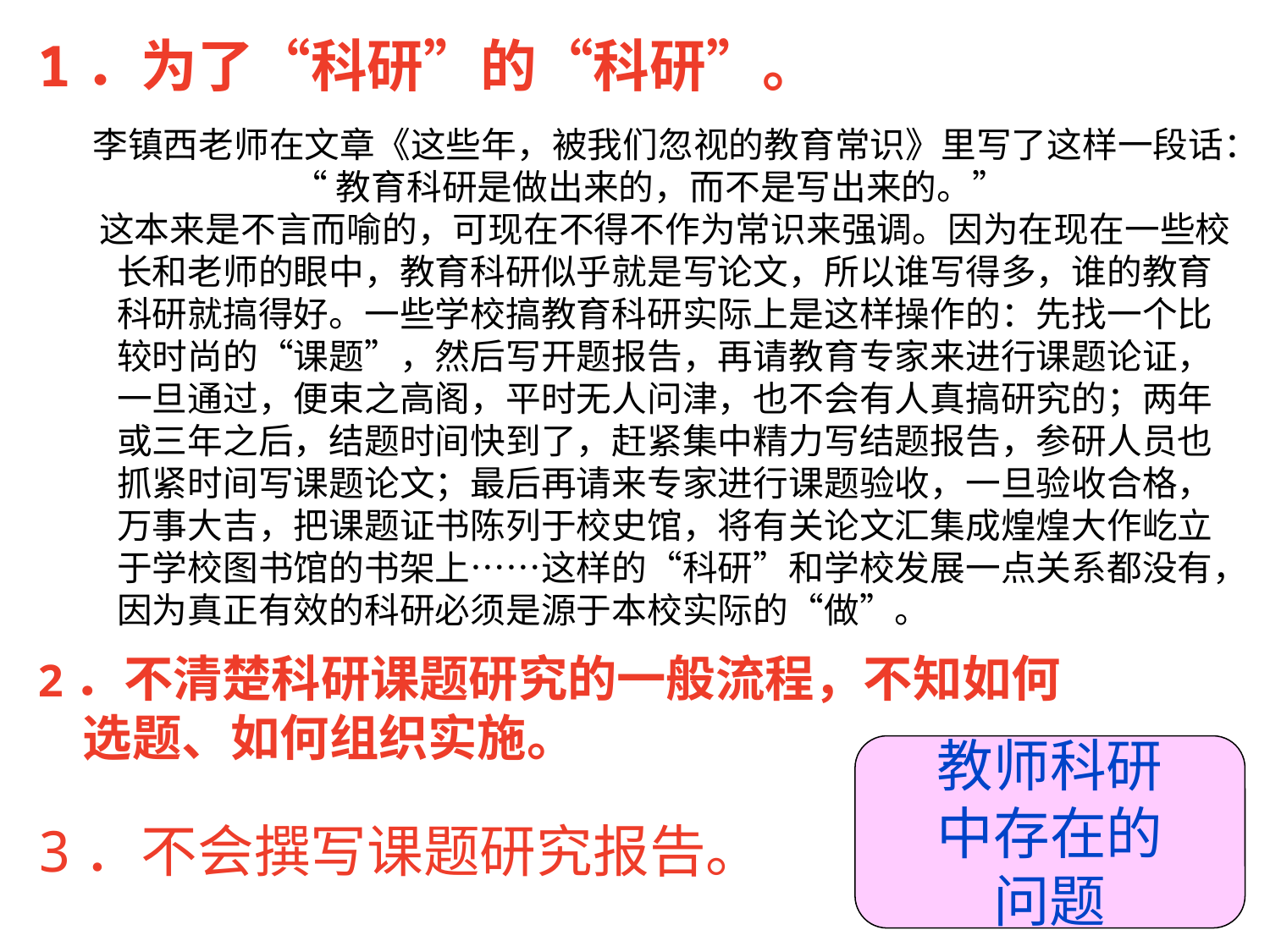

1．为了“科研”的“科研”。
 李镇西老师在文章《这些年，被我们忽视的教育常识》里写了这样一段话：
“教育科研是做出来的，而不是写出来的。”
   这本来是不言而喻的，可现在不得不作为常识来强调。因为在现在一些校长和老师的眼中，教育科研似乎就是写论文，所以谁写得多，谁的教育科研就搞得好。一些学校搞教育科研实际上是这样操作的：先找一个比较时尚的“课题”，然后写开题报告，再请教育专家来进行课题论证，一旦通过，便束之高阁，平时无人问津，也不会有人真搞研究的；两年或三年之后，结题时间快到了，赶紧集中精力写结题报告，参研人员也抓紧时间写课题论文；最后再请来专家进行课题验收，一旦验收合格，万事大吉，把课题证书陈列于校史馆，将有关论文汇集成煌煌大作屹立于学校图书馆的书架上……这样的“科研”和学校发展一点关系都没有，因为真正有效的科研必须是源于本校实际的“做”。
2．不清楚科研课题研究的一般流程，不知如何
   选题、如何组织实施。
教师科研
中存在的
问题
3．不会撰写课题研究报告。